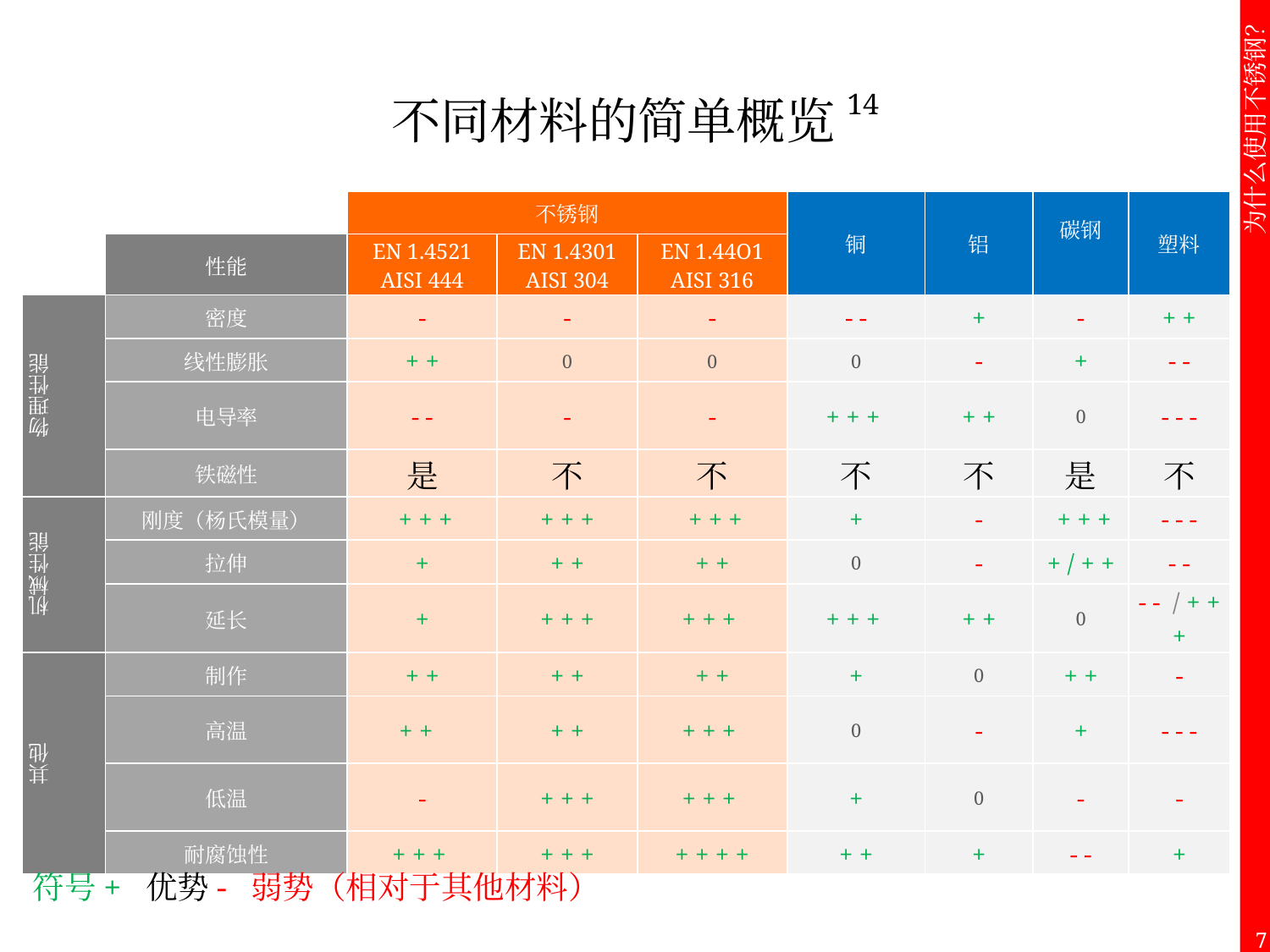

# 不同材料的简单概览14
|  |  | 不锈钢 |  |  | 铜 | 铝 | 碳钢 | 塑料 |
| --- | --- | --- | --- | --- | --- | --- | --- | --- |
|  | 性能 | EN 1.4521 AISI 444 | EN 1.4301 AISI 304 | EN 1.44O1 AISI 316 |  |  |  |  |
| 物理性能 | 密度 | - | - | - | - - | + | - | + + |
|  | 线性膨胀 | + + | 0 | 0 | 0 | - | + | - - |
|  | 电导率 | - - | - | - | + + + | + + | 0 | - - - |
|  | 铁磁性 | 是 | 不 | 不 | 不 | 不 | 是 | 不 |
| 机械性能 | 刚度（杨氏模量） | + + + | + + + | + + + | + | - | + + + | - - - |
|  | 拉伸 | + | + + | + + | 0 | - | + / + + | - - |
|  | 延长 | + | + + + | + + + | + + + | + + | 0 | - - / + + + |
| 其他 | 制作 | + + | + + | + + | + | 0 | + + | - |
|  | 高温 | + + | + + | + + + | 0 | - | + | - - - |
|  | 低温 | - | + + + | + + + | + | 0 | - | - |
|  | 耐腐蚀性 | + + + | + + + | + + + + | + + | + | - - | + |
符号+  优势-  弱势（相对于其他材料）
7